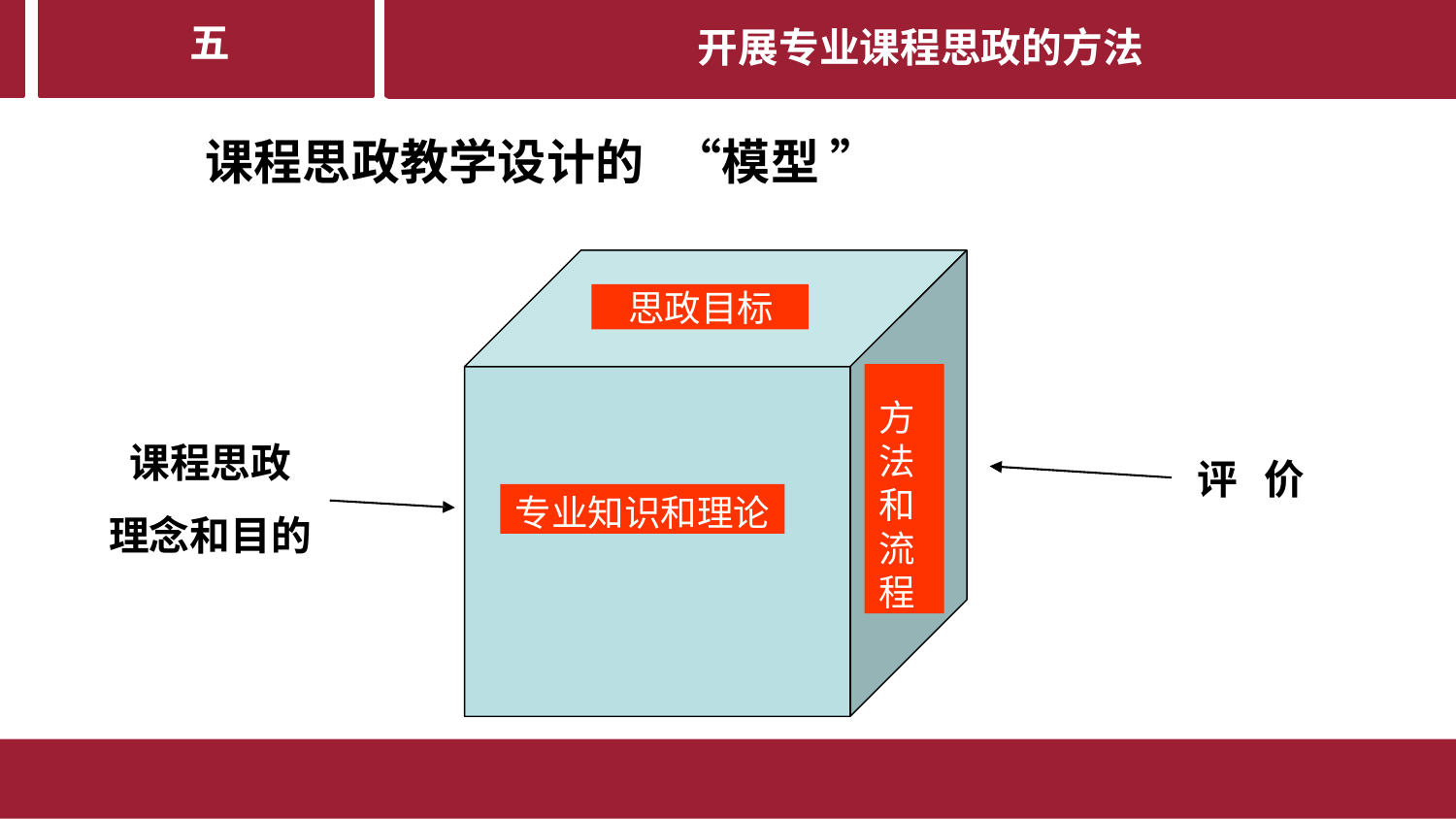

五
开展专业课程思政的方法
# 课程思政教学设计的	“模型 ”

思政目标
方 法 和 流 程

课程思政
理念和目的
评	价

专业知识和理论